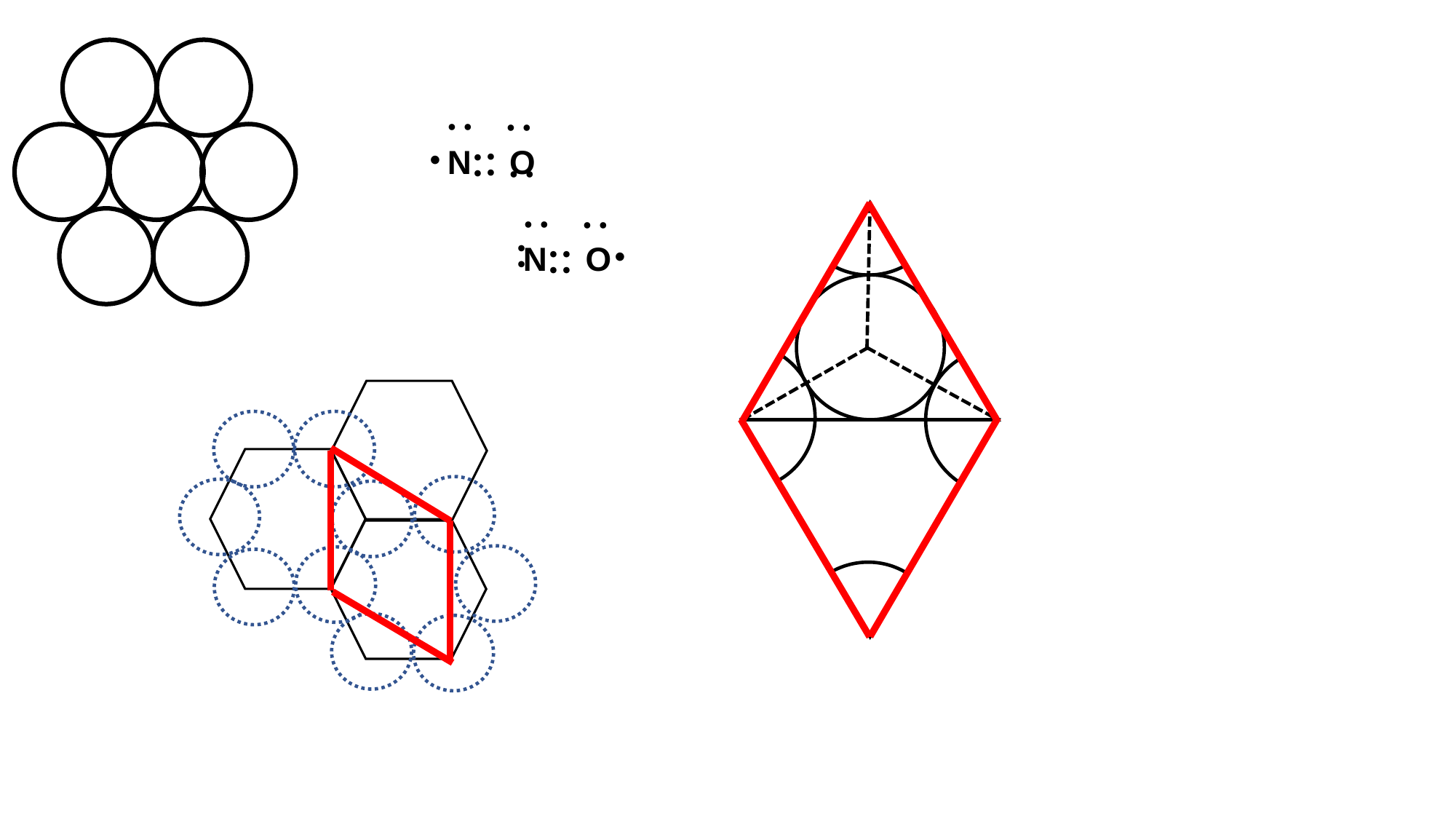

：
：

・
O
N
：
：
：
：
：

・
：
O
N
：
：